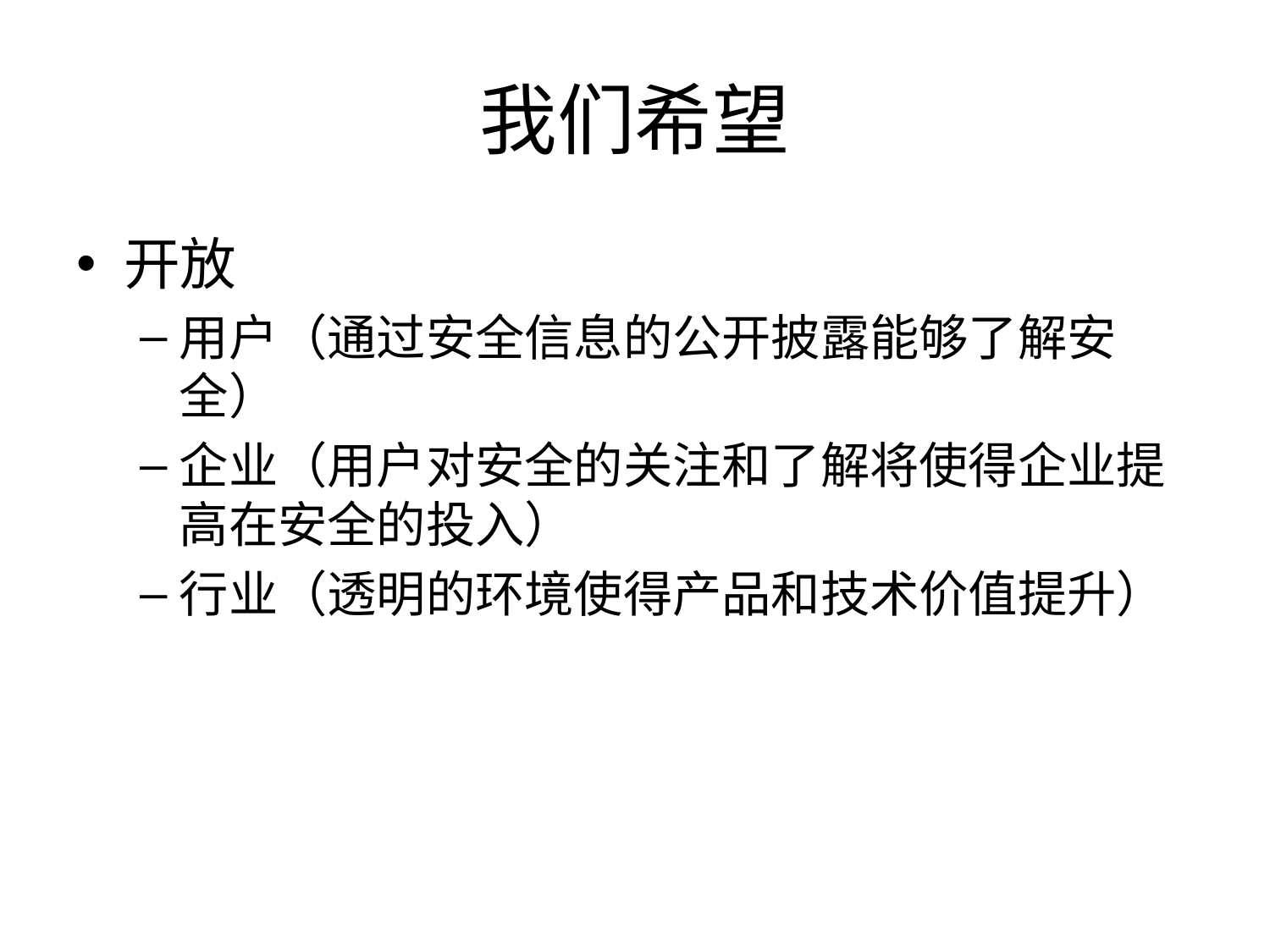

# 我们希望
开放
用户（通过安全信息的公开披露能够了解安全）
企业（用户对安全的关注和了解将使得企业提高在安全的投入）
行业（透明的环境使得产品和技术价值提升）